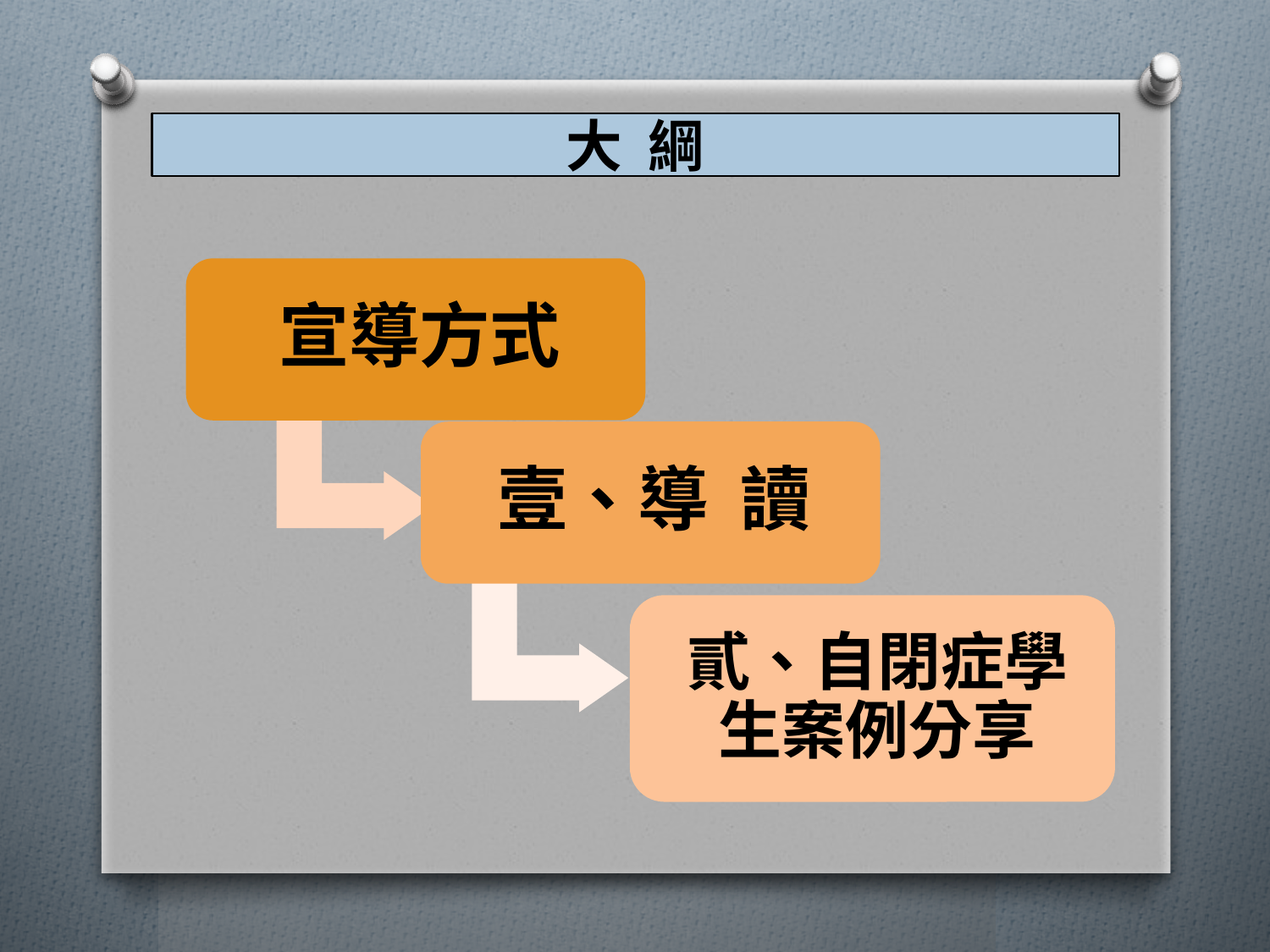

# 大  綱
宣導方式
壹、導  讀
貳、自閉症學生案例分享